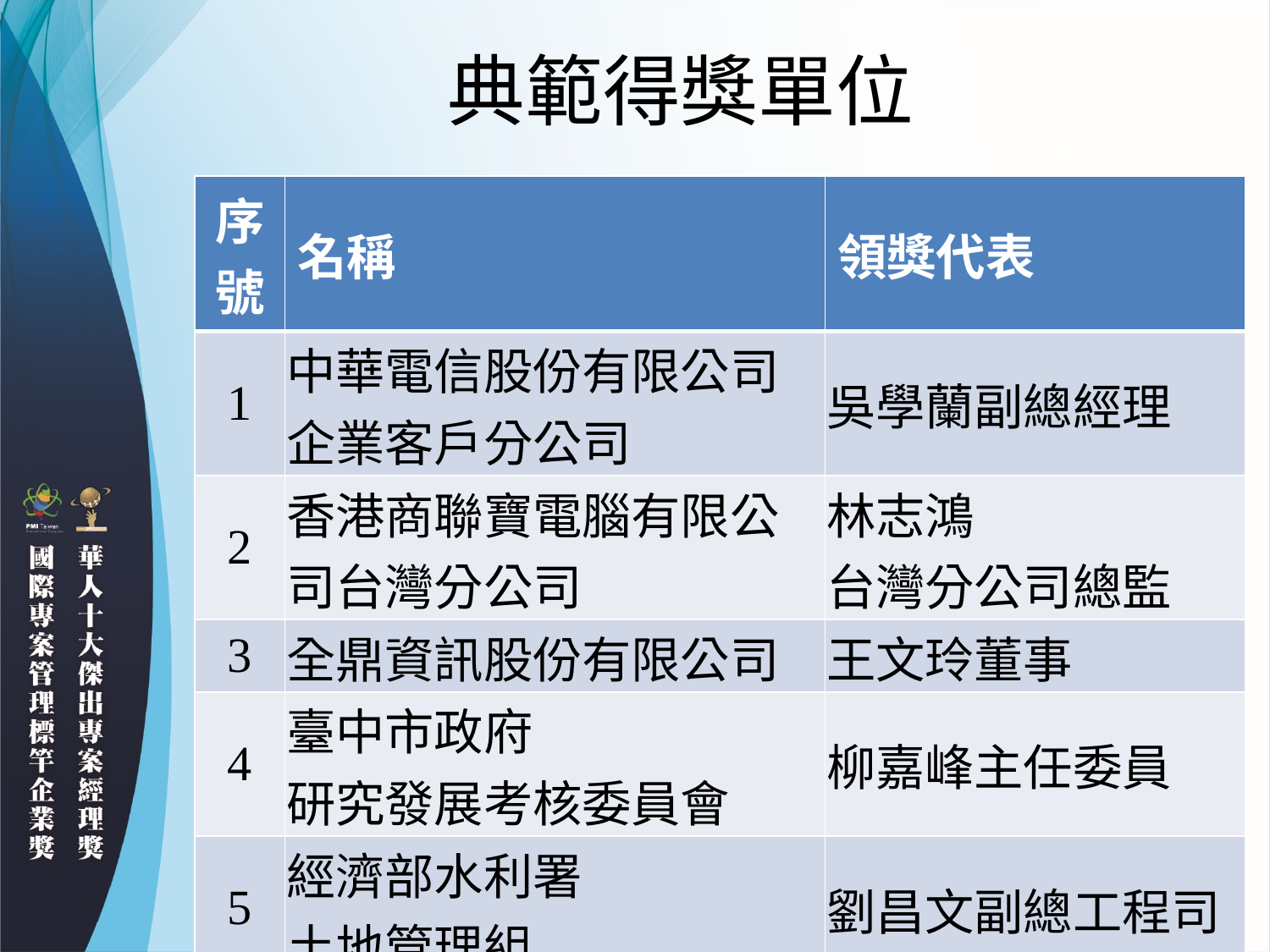

# 典範得獎單位
| 序號 | 名稱 | 領獎代表 |
| --- | --- | --- |
| 1 | 中華電信股份有限公司 企業客戶分公司 | 吳學蘭副總經理 |
| 2 | 香港商聯寶電腦有限公司台灣分公司 | 林志鴻 台灣分公司總監 |
| 3 | 全鼎資訊股份有限公司 | 王文玲董事 |
| 4 | 臺中市政府 研究發展考核委員會 | 柳嘉峰主任委員 |
| 5 | 經濟部水利署 土地管理組 | 劉昌文副總工程司 |
37